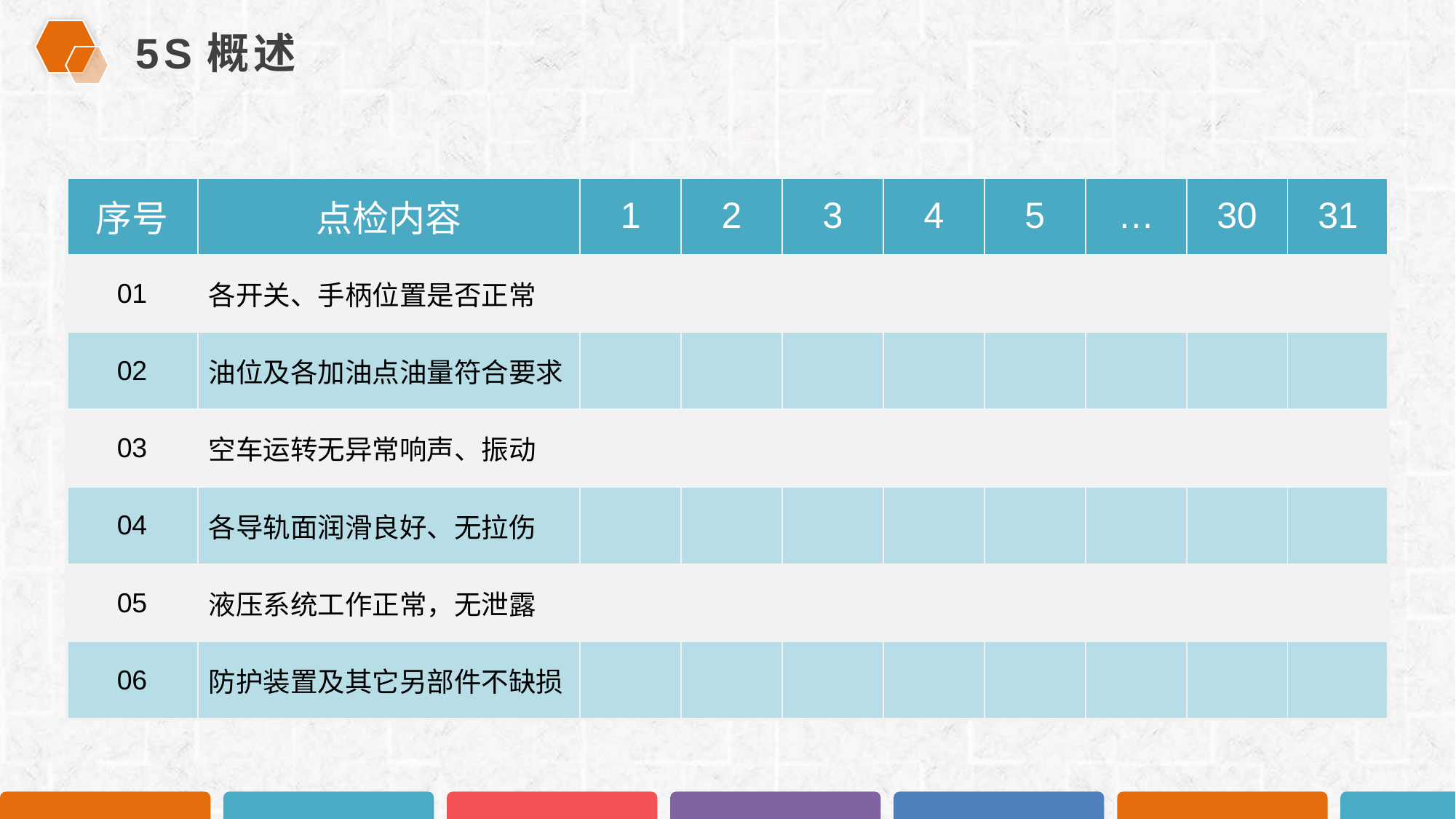

5S概述

| 序号 | 点检内容 | 1 | 2 | 3 | 4 | 5 | … | 30 | 31 |
| --- | --- | --- | --- | --- | --- | --- | --- | --- | --- |
| 01 | 各开关、手柄位置是否正常 |  |  |  |  |  |  |  |  |
| 02 | 油位及各加油点油量符合要求 |  |  |  |  |  |  |  |  |
| 03 | 空车运转无异常响声、振动 |  |  |  |  |  |  |  |  |
| 04 | 各导轨面润滑良好、无拉伤 |  |  |  |  |  |  |  |  |
| 05 | 液压系统工作正常，无泄露 |  |  |  |  |  |  |  |  |
| 06 | 防护装置及其它另部件不缺损 |  |  |  |  |  |  |  |  |